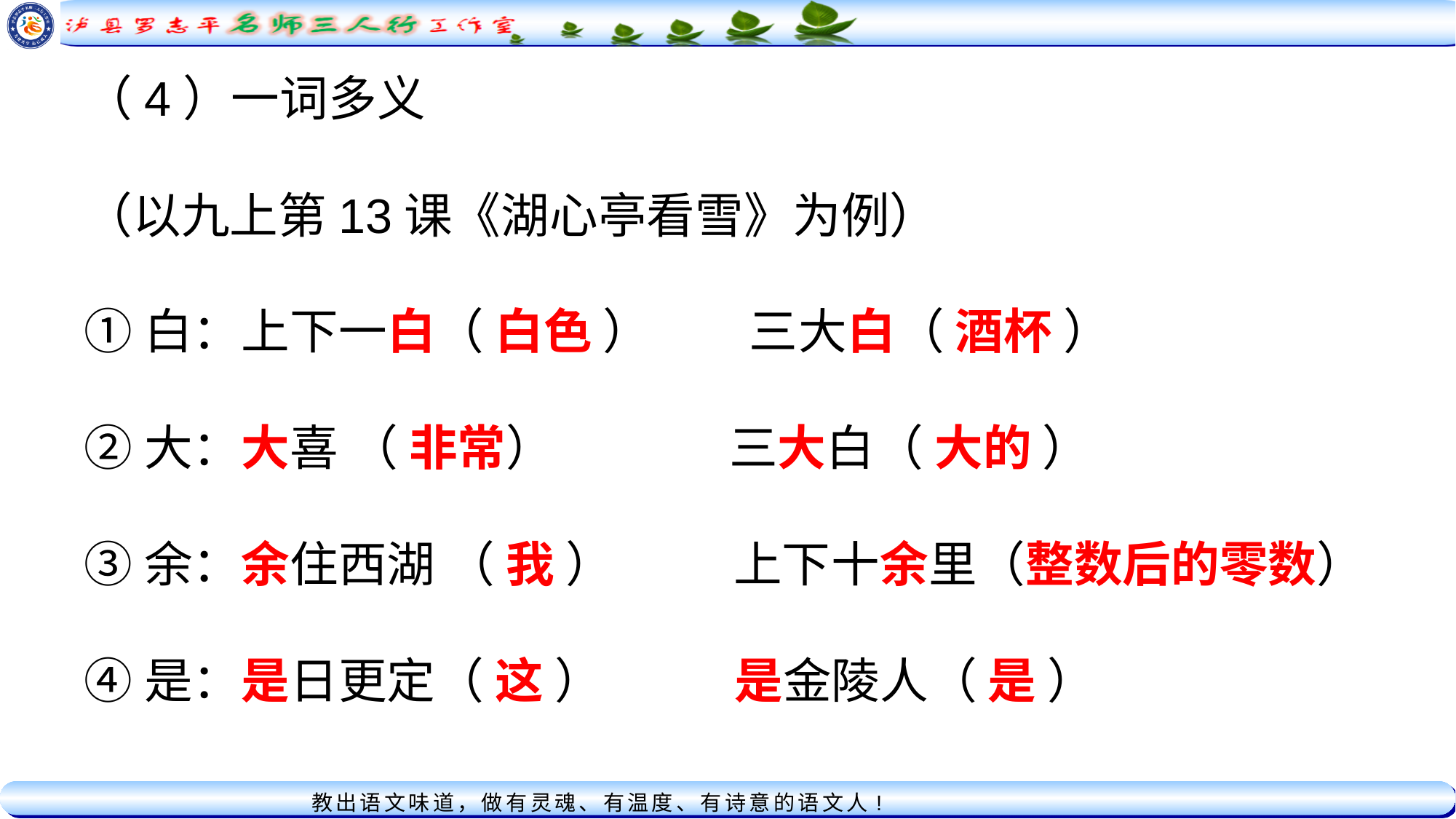

（4）一词多义

（以九上第13课《湖心亭看雪》为例）

①白：上下一白（ 白色 ）         三大白（ 酒杯 ）

②大：大喜 （ 非常）                三大白（ 大的 ）

③余：余住西湖 （ 我 ）           上下十余里（整数后的零数）

④是：是日更定（ 这 ）            是金陵人（ 是 ）